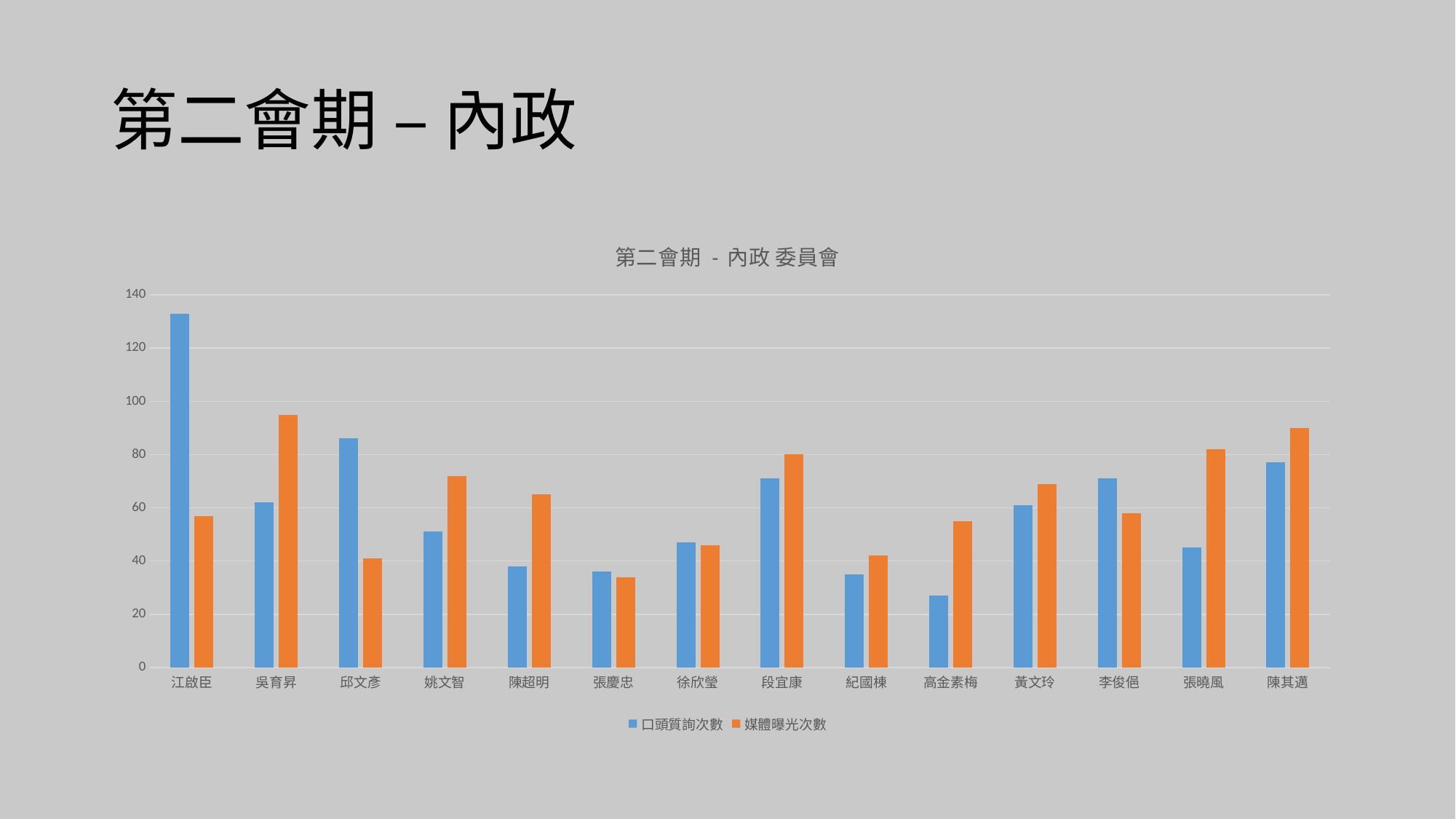

# 第二會期 – 內政

### Chart: 第二會期 - 內政 委員會

| Category | 口頭質詢次數 | 媒體曝光次數 |
|---|---|---|
| 江啟臣 | 133.0 | 57.0 |
| 吳育昇 | 62.0 | 95.0 |
| 邱文彥 | 86.0 | 41.0 |
| 姚文智 | 51.0 | 72.0 |
| 陳超明 | 38.0 | 65.0 |
| 張慶忠 | 36.0 | 34.0 |
| 徐欣瑩 | 47.0 | 46.0 |
| 段宜康 | 71.0 | 80.0 |
| 紀國棟 | 35.0 | 42.0 |
| 高金素梅 | 27.0 | 55.0 |
| 黃文玲 | 61.0 | 69.0 |
| 李俊俋 | 71.0 | 58.0 |
| 張曉風 | 45.0 | 82.0 |
| 陳其邁 | 77.0 | 90.0 |